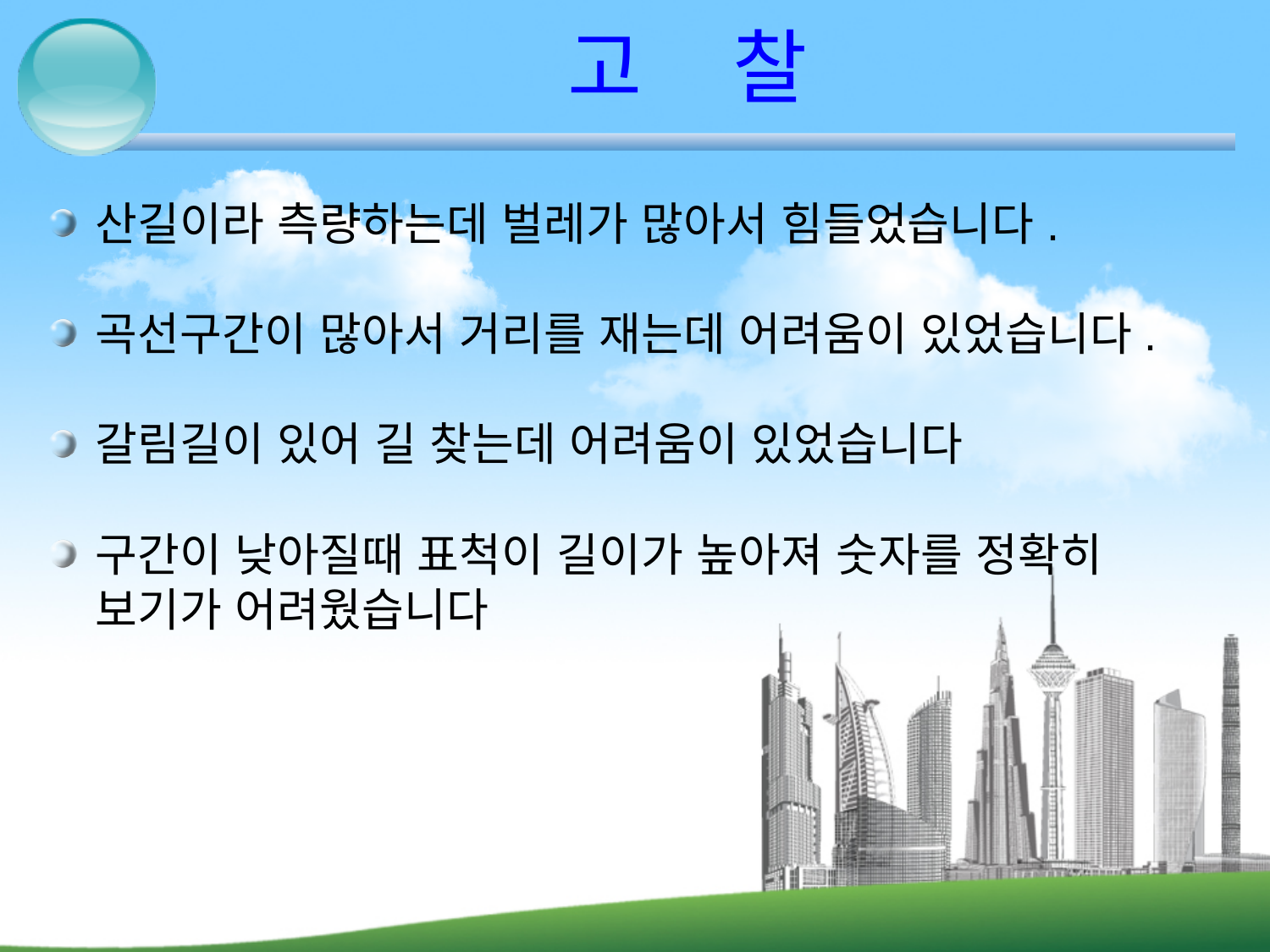

# 고    찰
산길이라 측량하는데 벌레가 많아서 힘들었습니다.

곡선구간이 많아서 거리를 재는데 어려움이 있었습니다.

갈림길이 있어 길 찾는데 어려움이 있었습니다

구간이 낮아질때 표척이 길이가 높아져 숫자를 정확히 보기가 어려웠습니다